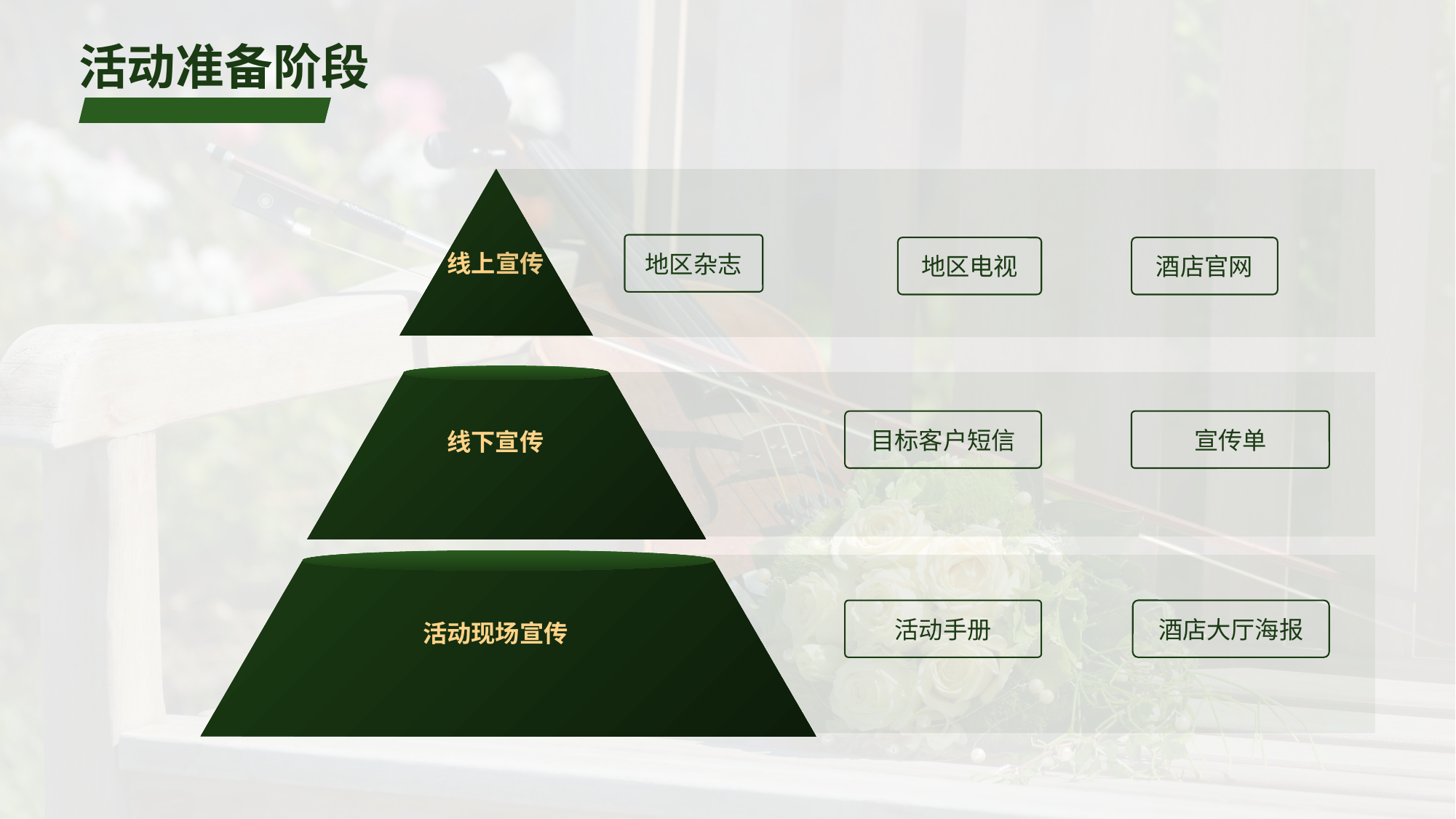

# 活动准备阶段

地区杂志
地区电视
酒店官网
线上宣传

目标客户短信
宣传单
线下宣传

活动手册
酒店大厅海报
活动现场宣传